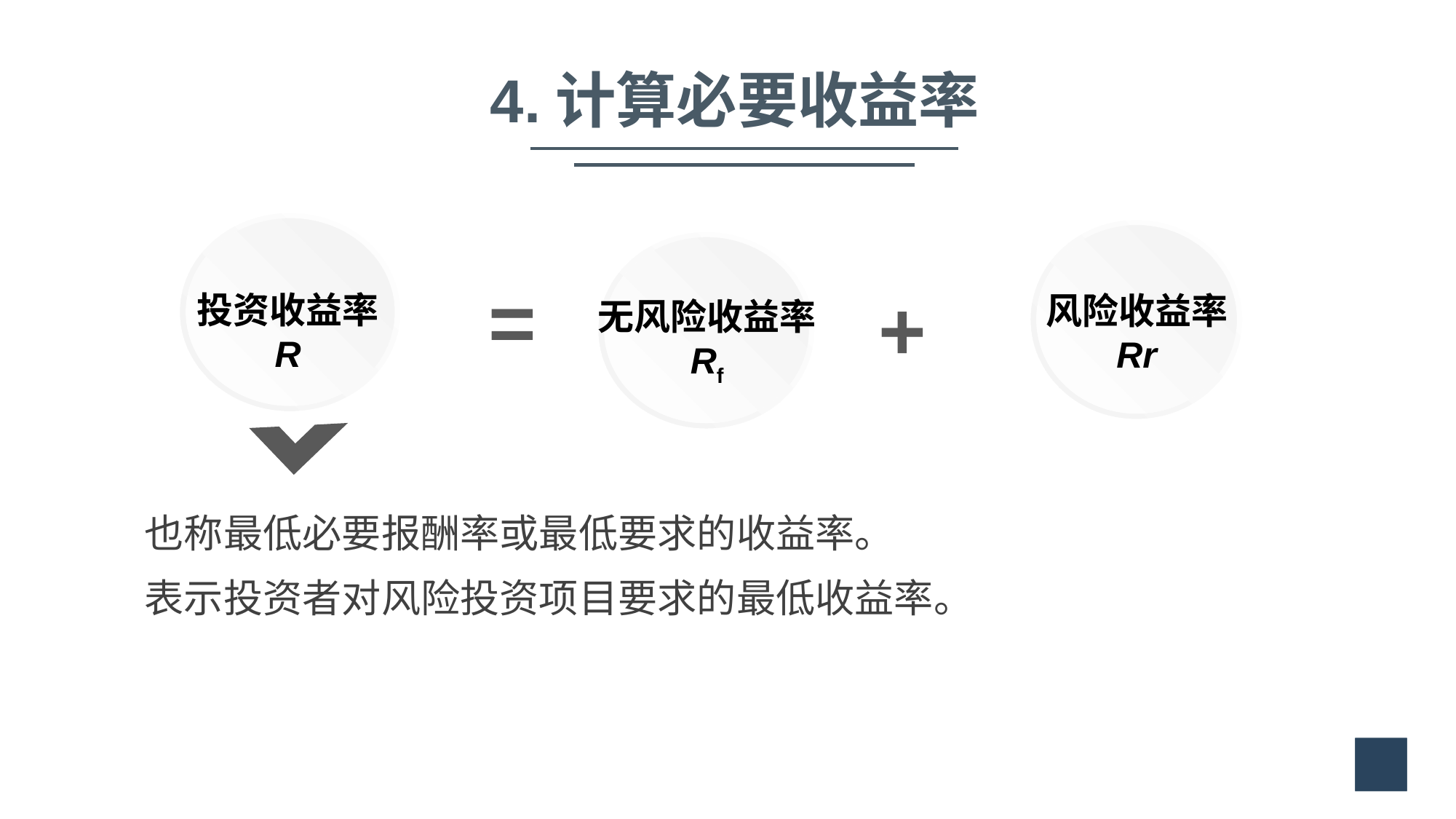

4.计算必要收益率

=
+
投资收益率
R
风险收益率
Rr
无风险收益率
Rf

也称最低必要报酬率或最低要求的收益率。
表示投资者对风险投资项目要求的最低收益率。
14